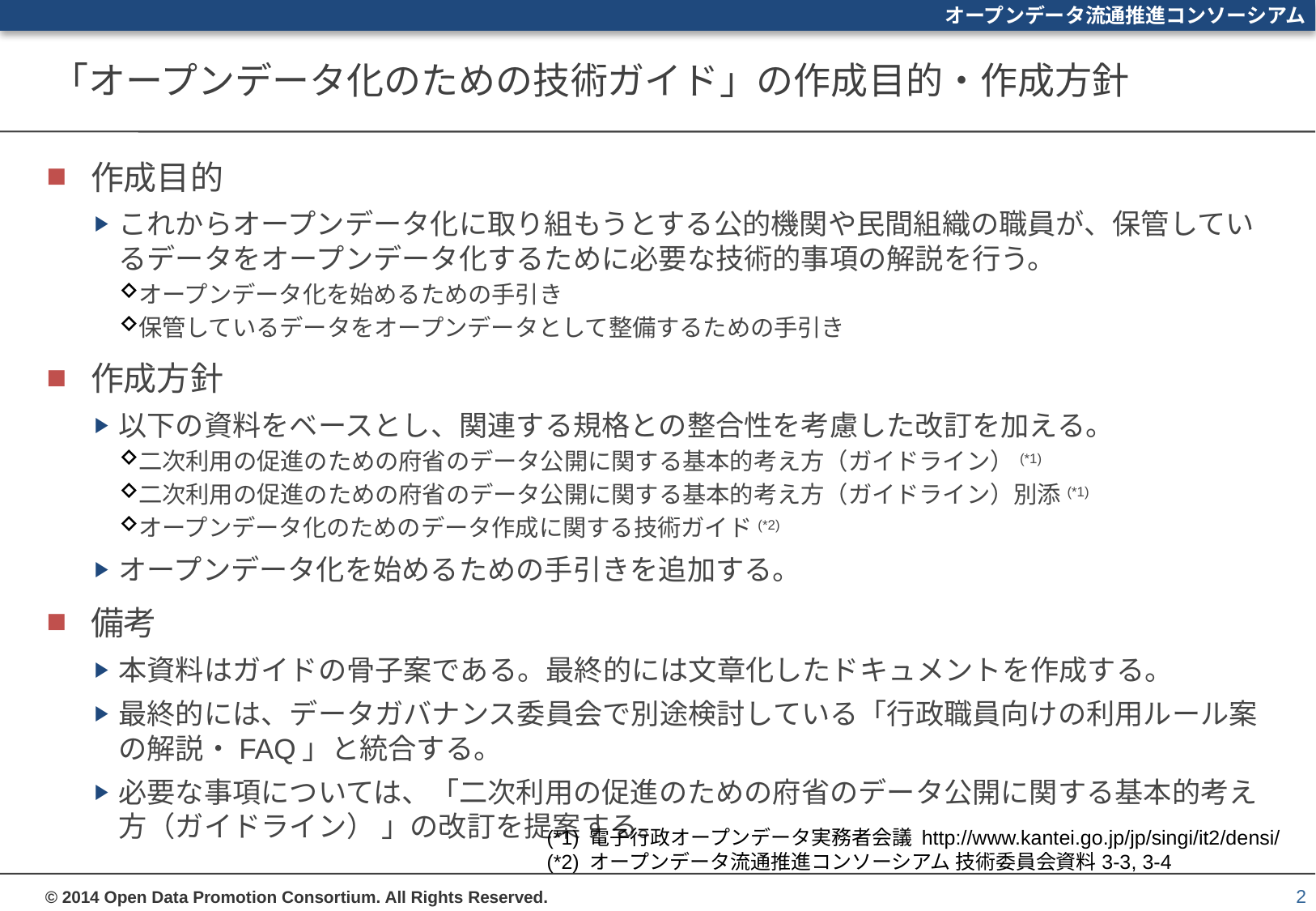

# 「オープンデータ化のための技術ガイド」の作成目的・作成方針
作成目的
これからオープンデータ化に取り組もうとする公的機関や民間組織の職員が、保管しているデータをオープンデータ化するために必要な技術的事項の解説を行う。
オープンデータ化を始めるための手引き
保管しているデータをオープンデータとして整備するための手引き
作成方針
以下の資料をベースとし、関連する規格との整合性を考慮した改訂を加える。
二次利用の促進のための府省のデータ公開に関する基本的考え方（ガイドライン）(*1)
二次利用の促進のための府省のデータ公開に関する基本的考え方（ガイドライン）別添(*1)
オープンデータ化のためのデータ作成に関する技術ガイド(*2)
オープンデータ化を始めるための手引きを追加する。
備考
本資料はガイドの骨子案である。最終的には文章化したドキュメントを作成する。
最終的には、データガバナンス委員会で別途検討している「行政職員向けの利用ルール案の解説・FAQ」と統合する。
必要な事項については、「二次利用の促進のための府省のデータ公開に関する基本的考え方（ガイドライン） 」の改訂を提案する。

(*1) 電子行政オープンデータ実務者会議 http://www.kantei.go.jp/jp/singi/it2/densi/
(*2) オープンデータ流通推進コンソーシアム 技術委員会資料3-3, 3-4
2